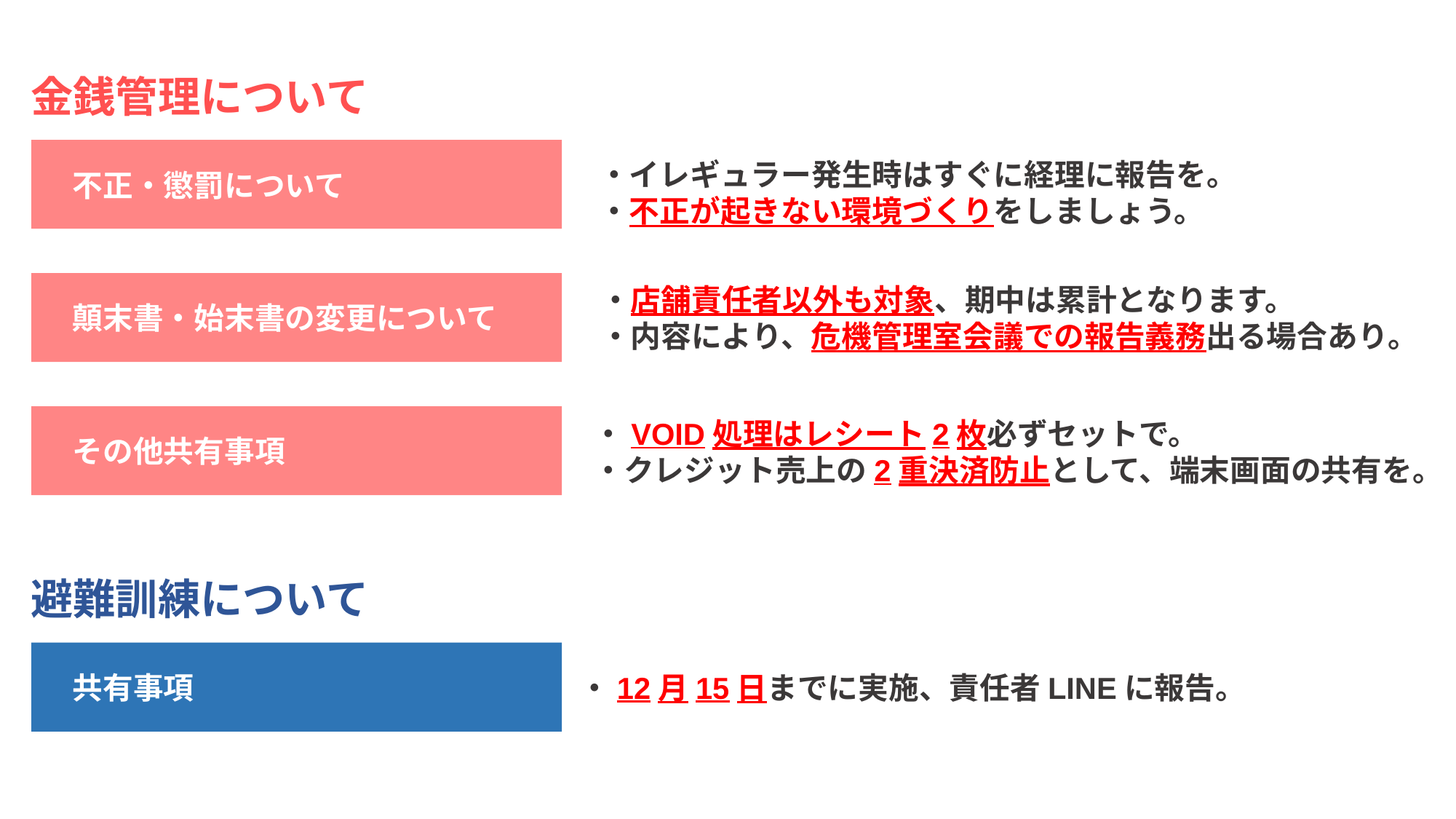

金銭管理について
　不正・懲罰について
・イレギュラー発生時はすぐに経理に報告を。
・不正が起きない環境づくりをしましょう。
　顛末書・始末書の変更について
・店舗責任者以外も対象、期中は累計となります。
・内容により、危機管理室会議での報告義務出る場合あり。
　その他共有事項
・VOID処理はレシート2枚必ずセットで。
・クレジット売上の2重決済防止として、端末画面の共有を。
避難訓練について
　共有事項
・12月15日までに実施、責任者LINEに報告。